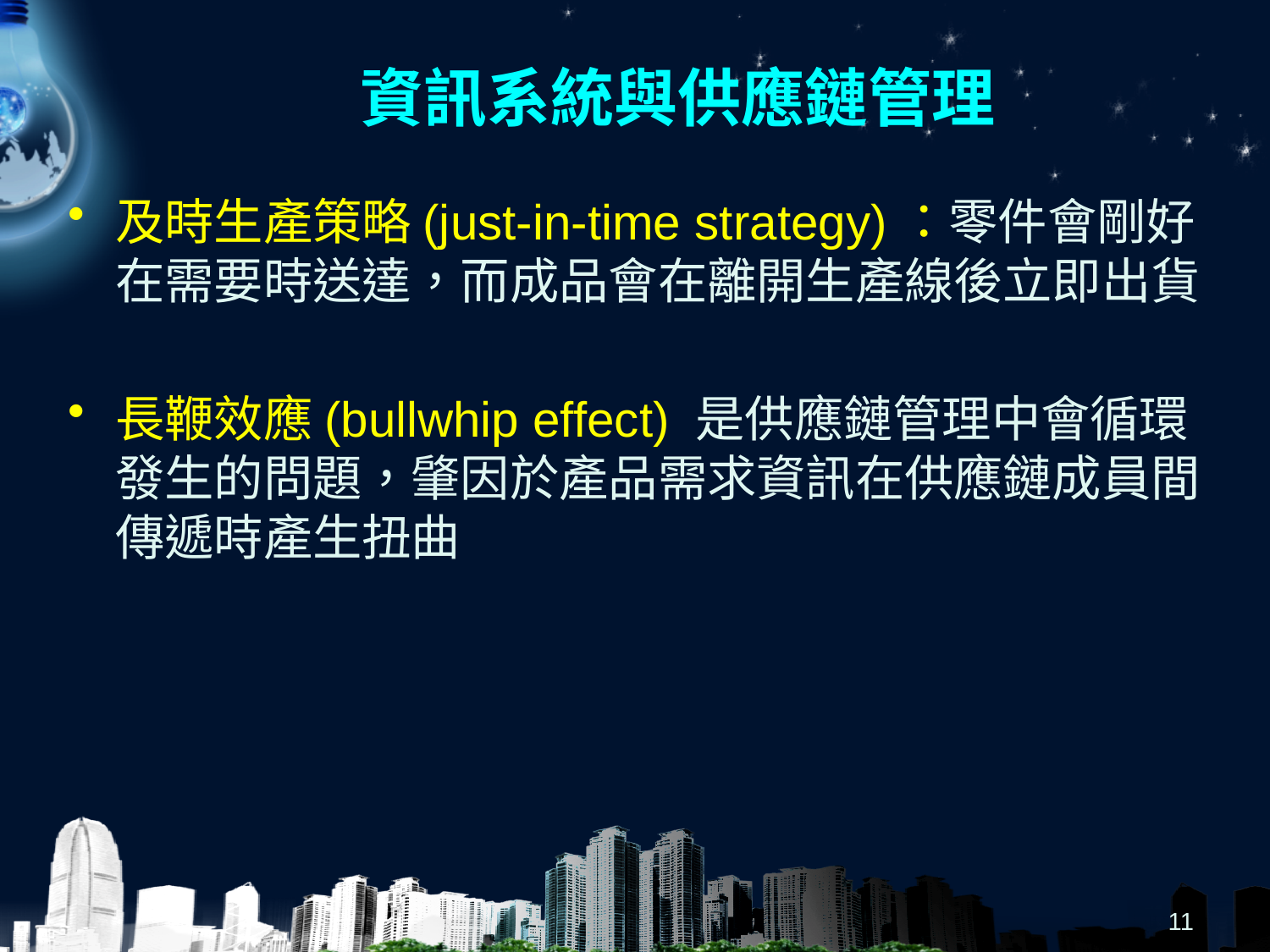

# 資訊系統與供應鏈管理
及時生產策略(just-in-time strategy)：零件會剛好在需要時送達，而成品會在離開生產線後立即出貨

長鞭效應(bullwhip effect) 是供應鏈管理中會循環發生的問題，肇因於產品需求資訊在供應鏈成員間傳遞時產生扭曲
11